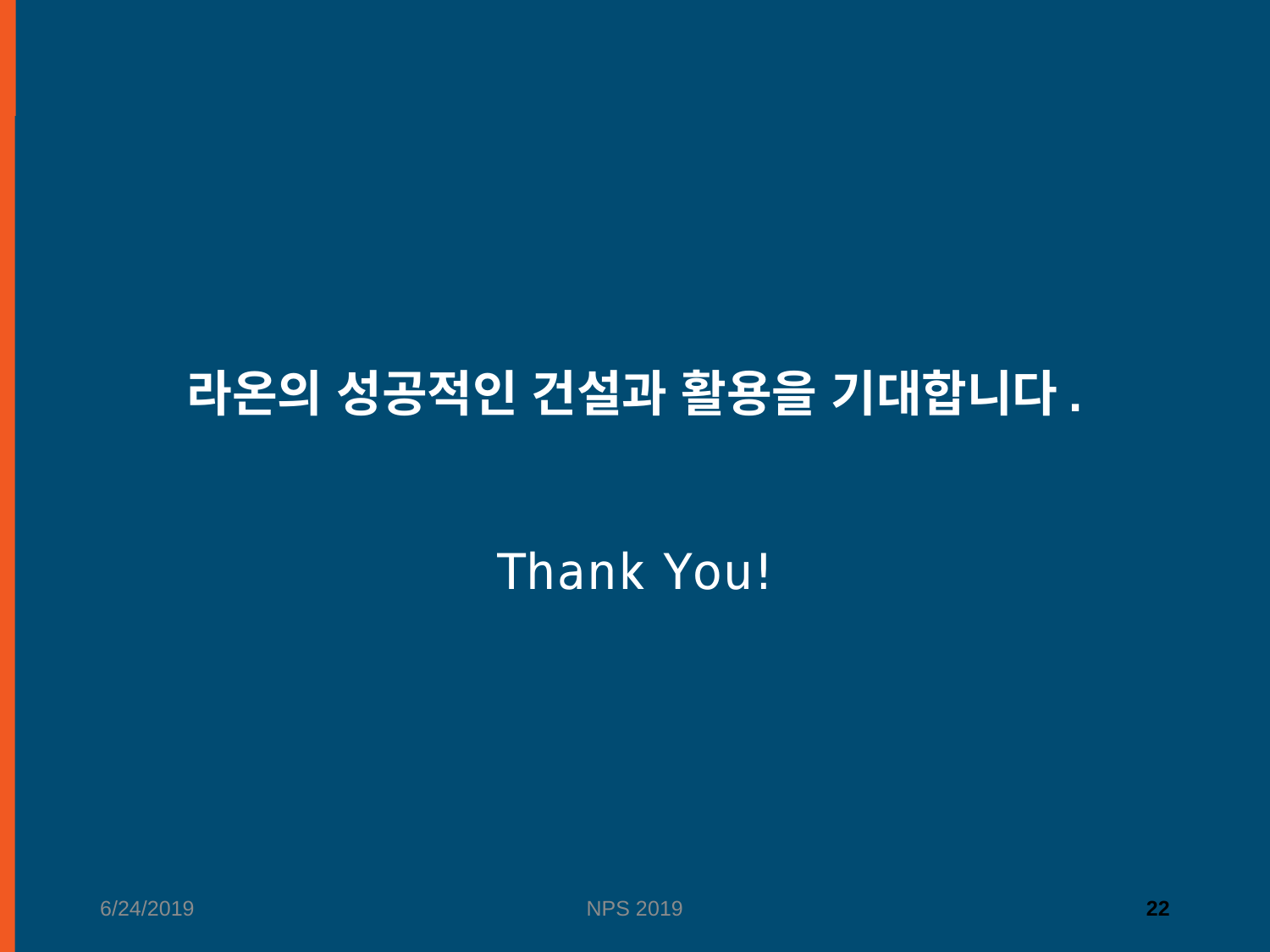

라온의 성공적인 건설과 활용을 기대합니다.

Thank You!
6/24/2019
NPS 2019
22